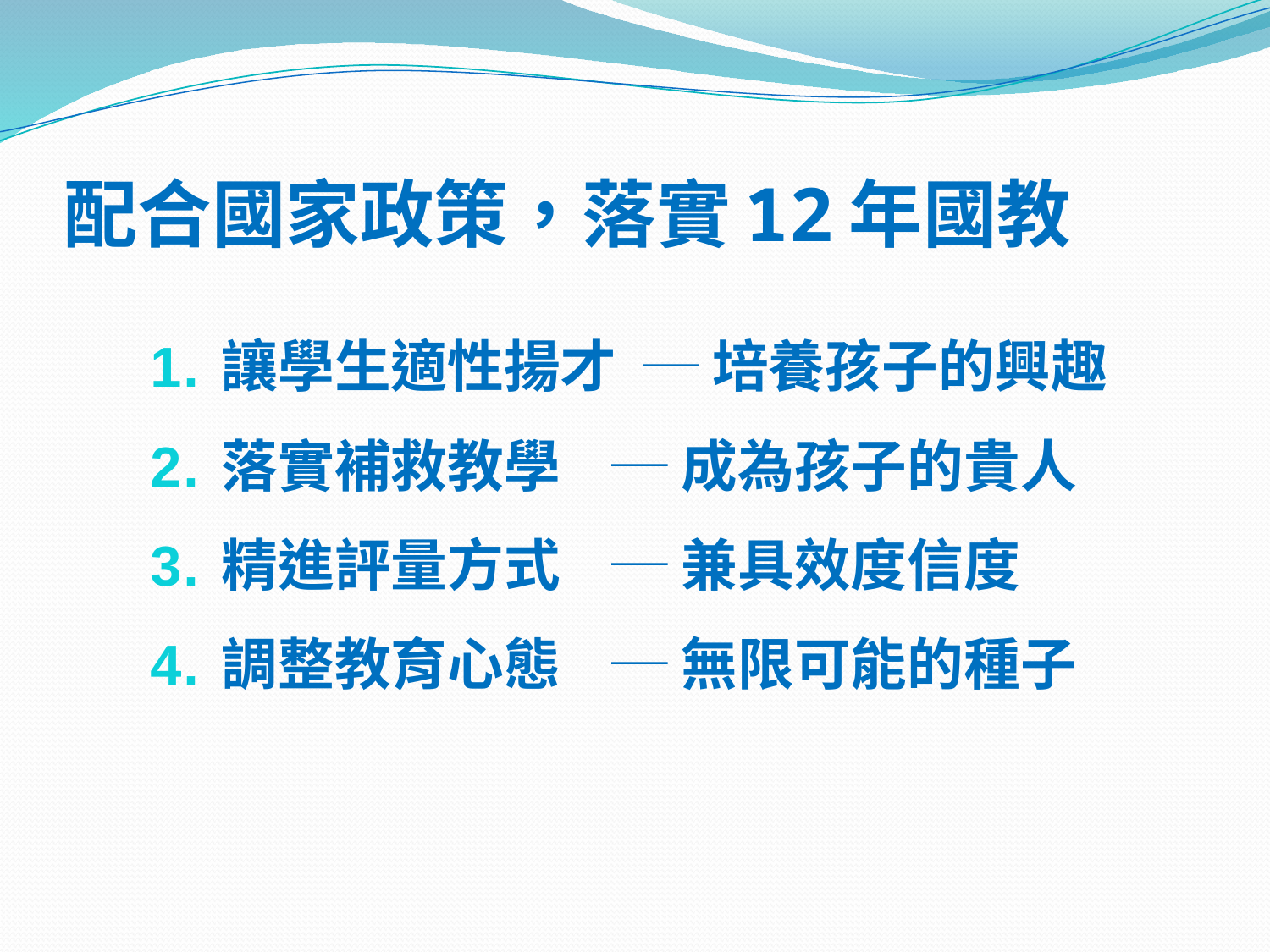

# 配合國家政策，落實12年國教
讓學生適性揚才  ─ 培養孩子的興趣
落實補救教學    ─ 成為孩子的貴人
精進評量方式    ─ 兼具效度信度
調整教育心態    ─ 無限可能的種子